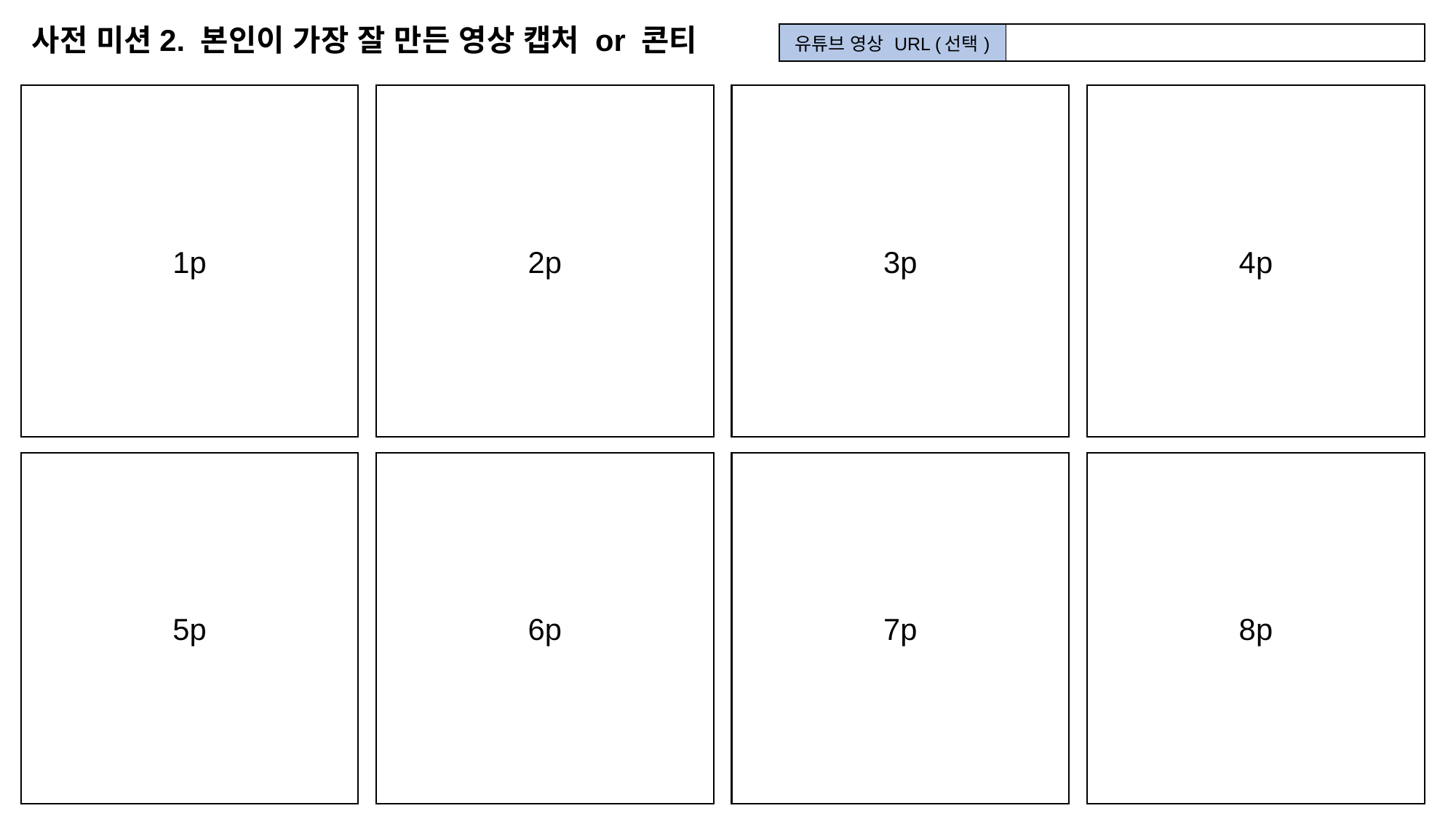

사전 미션2. 본인이 가장 잘 만든 영상 캡처 or 콘티
| 유튜브 영상 URL (선택) |  |
| --- | --- |
1p
2p
3p
4p
5p
6p
7p
8p